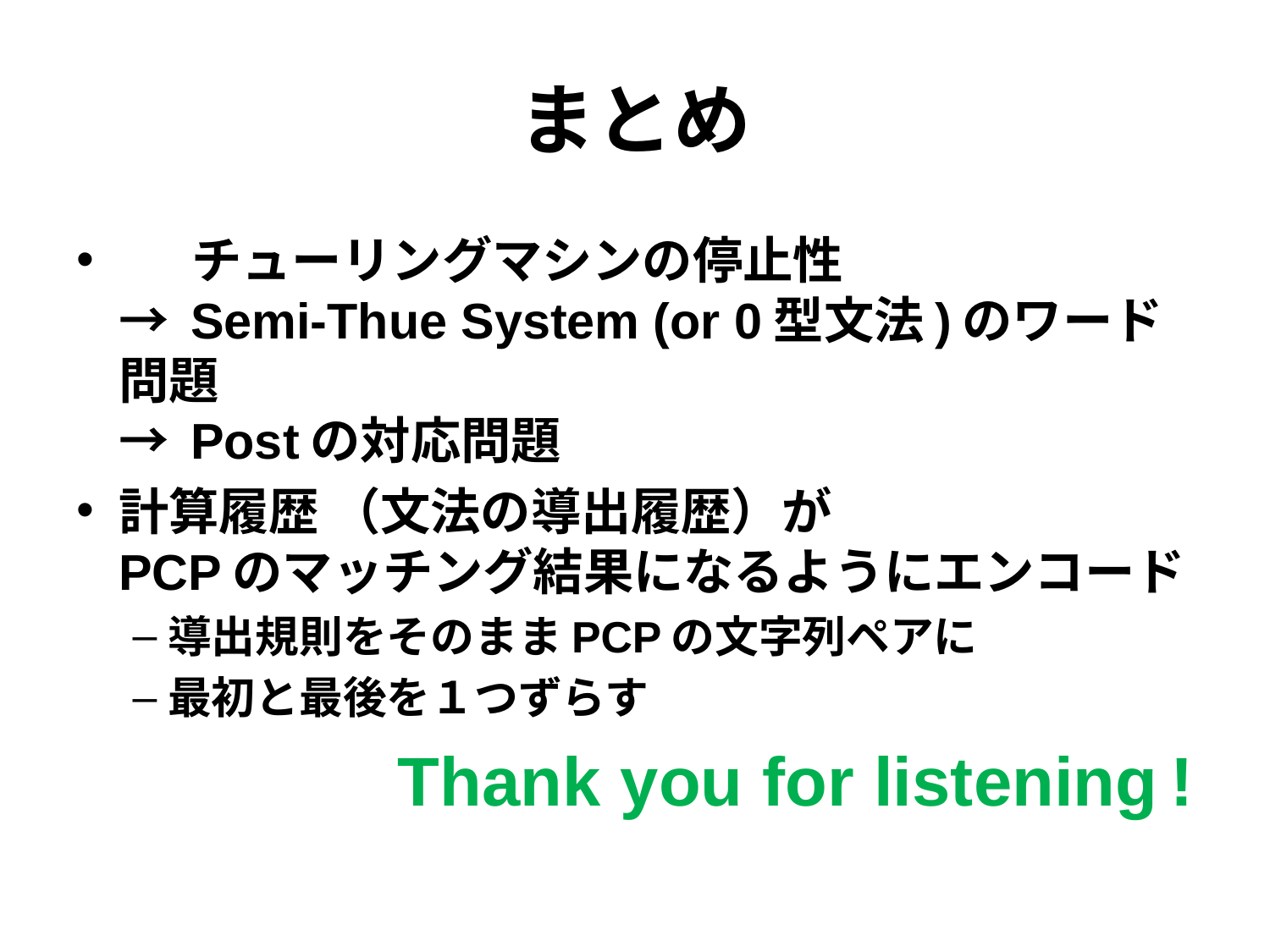

# まとめ
　  チューリングマシンの停止性
→ Semi-Thue System (or 0型文法)のワード問題
→ Postの対応問題
計算履歴 （文法の導出履歴）が
PCPのマッチング結果になるようにエンコード
導出規則をそのままPCPの文字列ペアに
最初と最後を１つずらす
Thank you for listening !